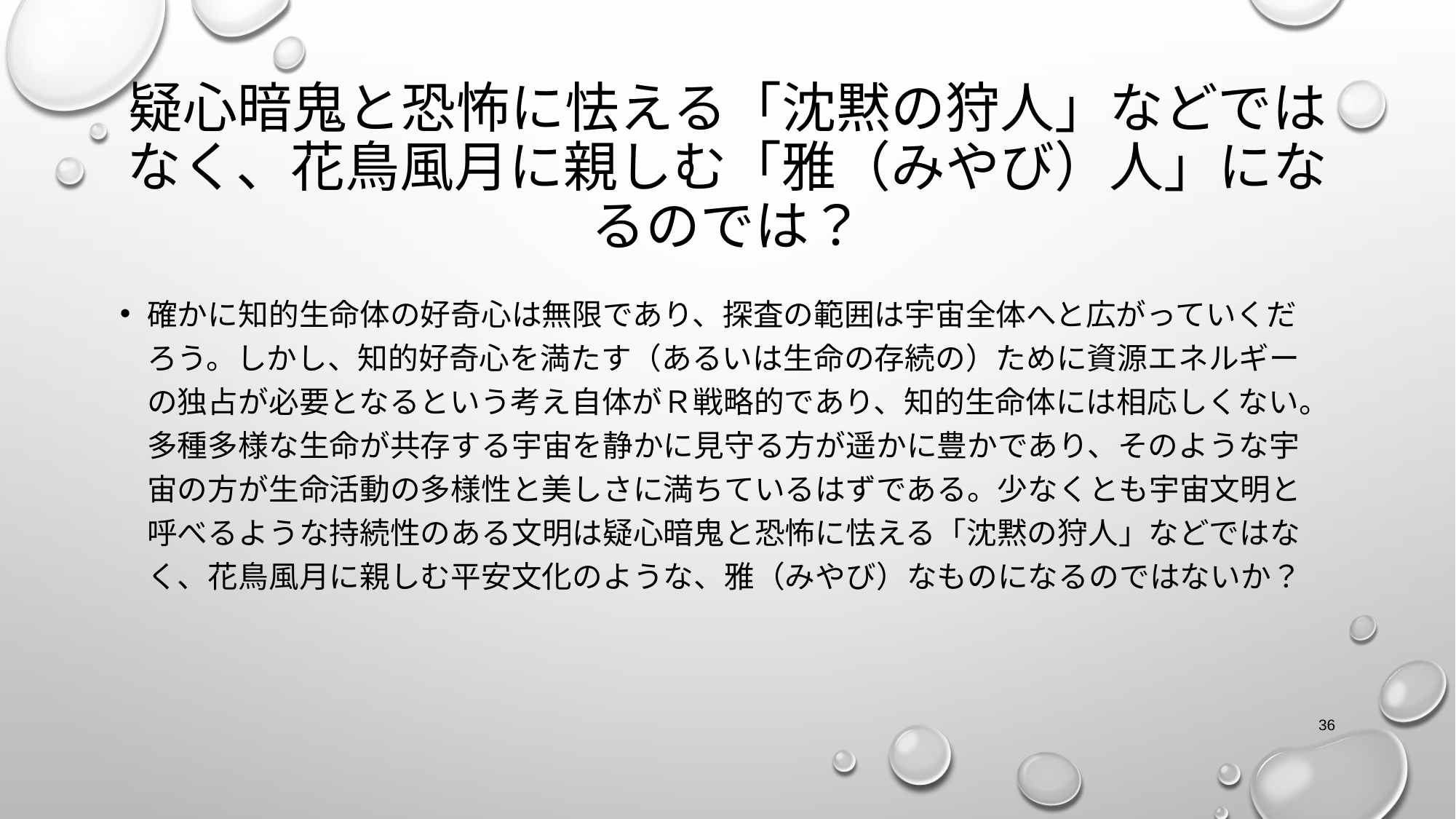

# 疑心暗鬼と恐怖に怯える「沈黙の狩人」などではなく、花鳥風月に親しむ「雅（みやび）人」になるのでは？
確かに知的生命体の好奇心は無限であり、探査の範囲は宇宙全体へと広がっていくだろう。しかし、知的好奇心を満たす（あるいは生命の存続の）ために資源エネルギーの独占が必要となるという考え自体がｒ戦略的であり、知的生命体には相応しくない。多種多様な生命が共存する宇宙を静かに見守る方が遥かに豊かであり、そのような宇宙の方が生命活動の多様性と美しさに満ちているはずである。少なくとも宇宙文明と呼べるような持続性のある文明は疑心暗鬼と恐怖に怯える「沈黙の狩人」などではなく、花鳥風月に親しむ平安文化のような、雅（みやび）なものになるのではないか？

36